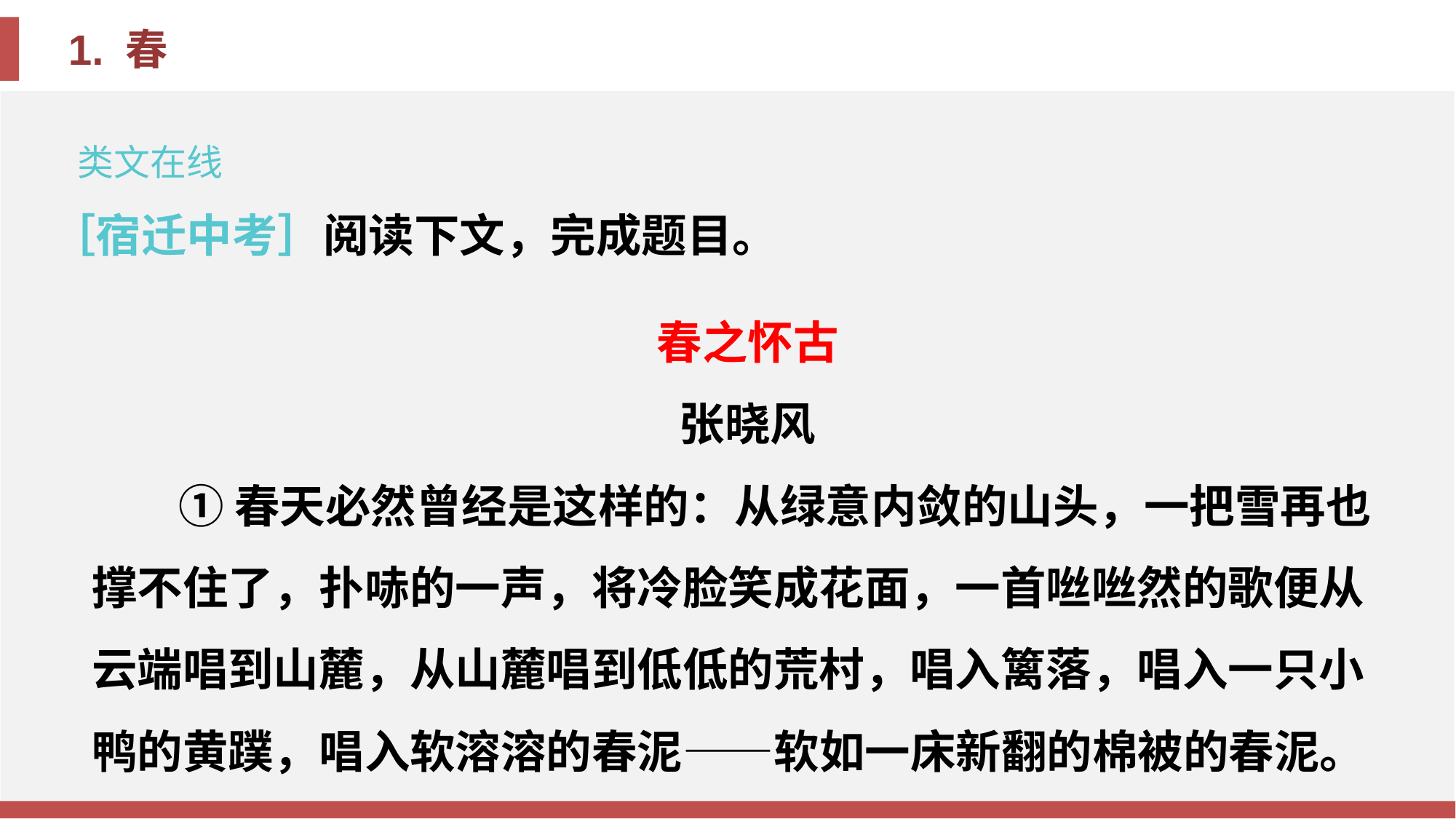

类文在线
［宿迁中考］阅读下文，完成题目。
春之怀古
张晓风
①春天必然曾经是这样的：从绿意内敛的山头，一把雪再也撑不住了，扑哧的一声，将冷脸笑成花面，一首咝咝然的歌便从云端唱到山麓，从山麓唱到低低的荒村，唱入篱落，唱入一只小鸭的黄蹼，唱入软溶溶的春泥——软如一床新翻的棉被的春泥。